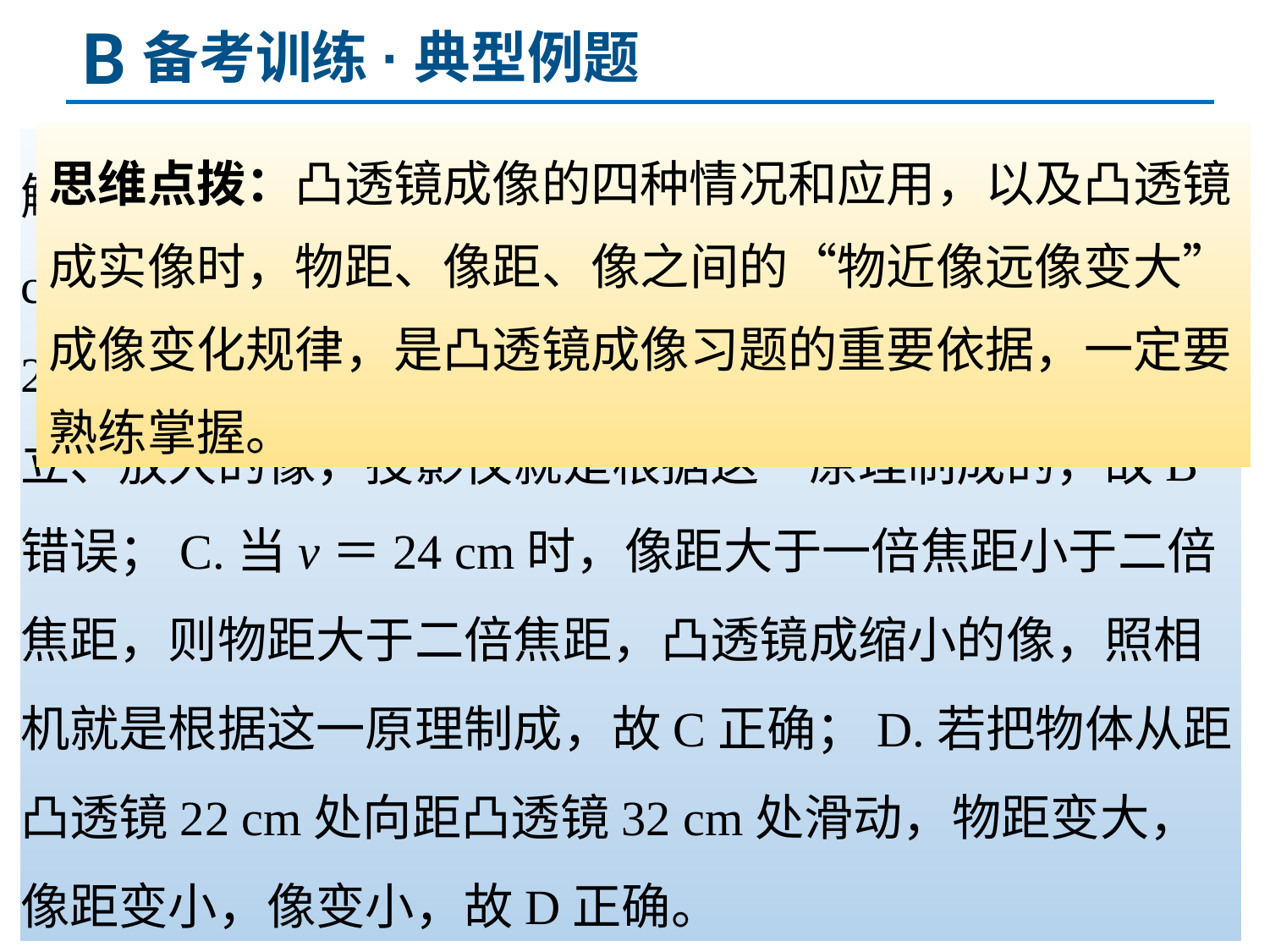

B
备考训练·典型例题
【例5】在用一凸透镜研究其成像的规律时，某同学得到的部分实验信息如下表所示。根据表中信息判定下列说法不正确的是( 　 )

A.该凸透镜的焦距是15 cm
B.当u＝25 cm时，凸透镜成放大的像，放大镜就是根据这一原理制成的
C．当v＝24 cm时，凸透镜成缩小的像，照相机就是根据这一原理制成的
D．若把物体从距凸透镜22 cm处向距凸透镜32 cm处滑动，像会逐渐变小

思维点拨：凸透镜成像的四种情况和应用，以及凸透镜成实像时，物距、像距、像之间的“物近像远像变大”成像变化规律，是凸透镜成像习题的重要依据，一定要熟练掌握。
解析：A.由表中的数据可知，实验3中，u＝v＝30 cm，此时u＝2f，f＝15 cm，故A正确；B.当u＝25 cm时，物距大于一倍焦距小于二倍焦距，凸透镜成倒立、放大的像，投影仪就是根据这一原理制成的，故B错误；C.当v＝24 cm时，像距大于一倍焦距小于二倍焦距，则物距大于二倍焦距，凸透镜成缩小的像，照相机就是根据这一原理制成，故C正确；D.若把物体从距凸透镜22 cm处向距凸透镜32 cm处滑动，物距变大，像距变小，像变小，故D正确。
B
| 实验次序 | 1 | 2 | 3 | 4 | 5 |
| --- | --- | --- | --- | --- | --- |
| 物距u/cm | 50 | 40 | 30 | 25 | 20 |
| 像距v/cm | 22 | 24 | 30 | 38 | 60 |